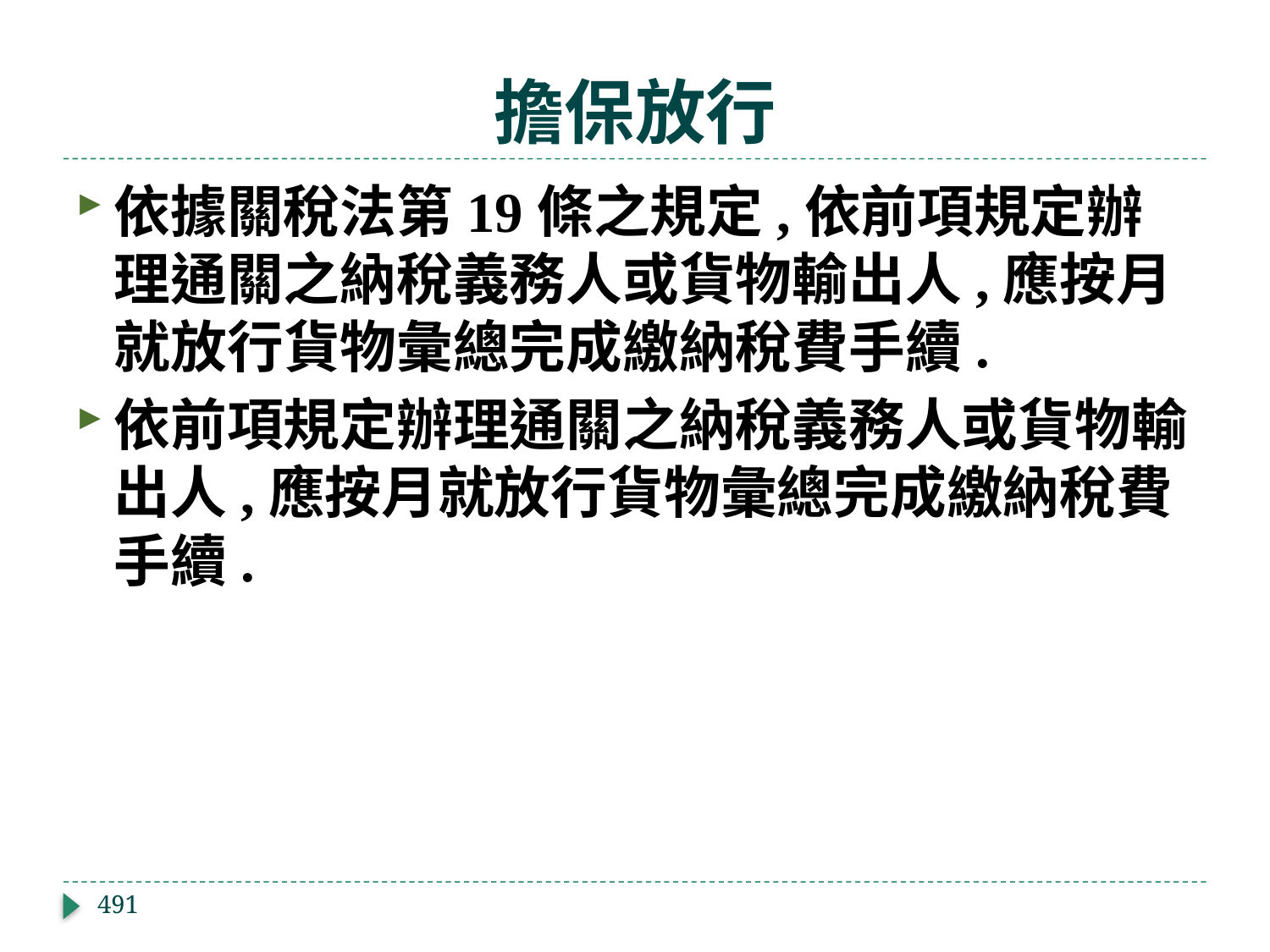

# 擔保放行
依據關稅法第19條之規定,依前項規定辦理通關之納稅義務人或貨物輸出人,應按月就放行貨物彙總完成繳納稅費手續.
依前項規定辦理通關之納稅義務人或貨物輸出人,應按月就放行貨物彙總完成繳納稅費手續.
491